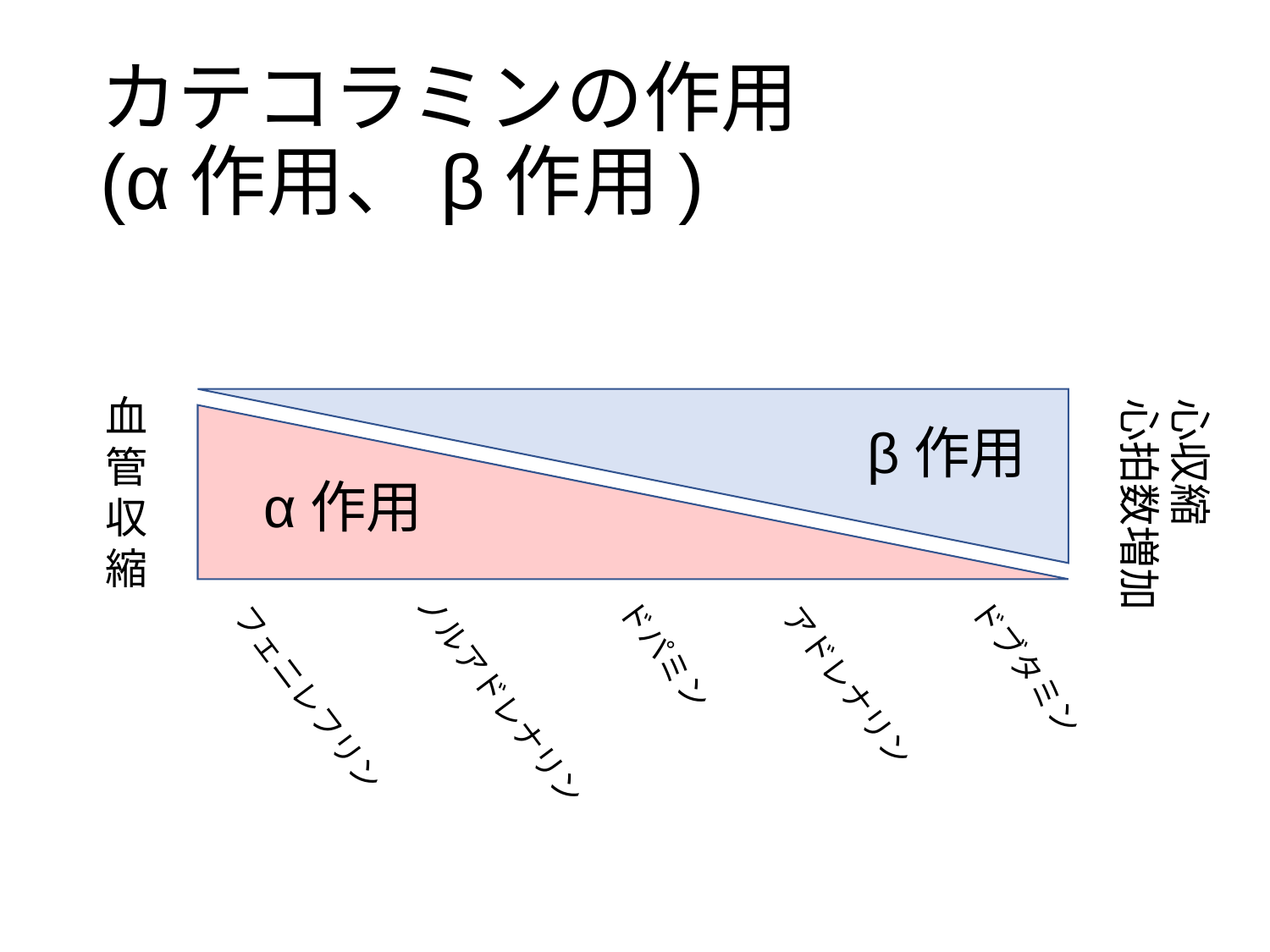

# カテコラミンの作用 (α作用、β作用)
血管収縮
心収縮
心拍数増加

β作用
α作用
ノルアドレナリン
フェニレフリン
ドパミン
ドブタミン
アドレナリン